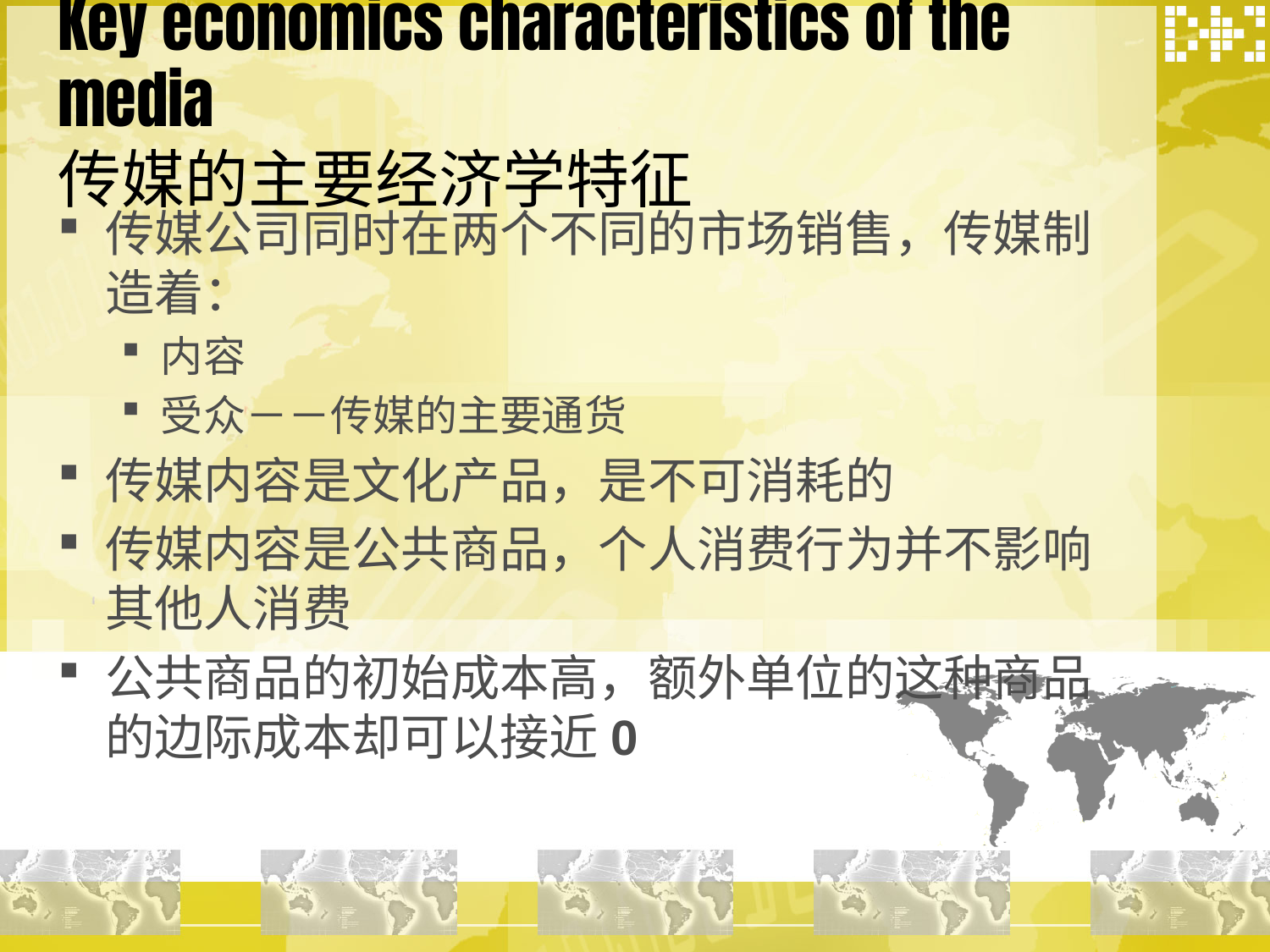

# Key economics characteristics of the media 传媒的主要经济学特征
传媒公司同时在两个不同的市场销售，传媒制造着：
内容
受众－－传媒的主要通货
传媒内容是文化产品，是不可消耗的
传媒内容是公共商品，个人消费行为并不影响其他人消费
公共商品的初始成本高，额外单位的这种商品的边际成本却可以接近0